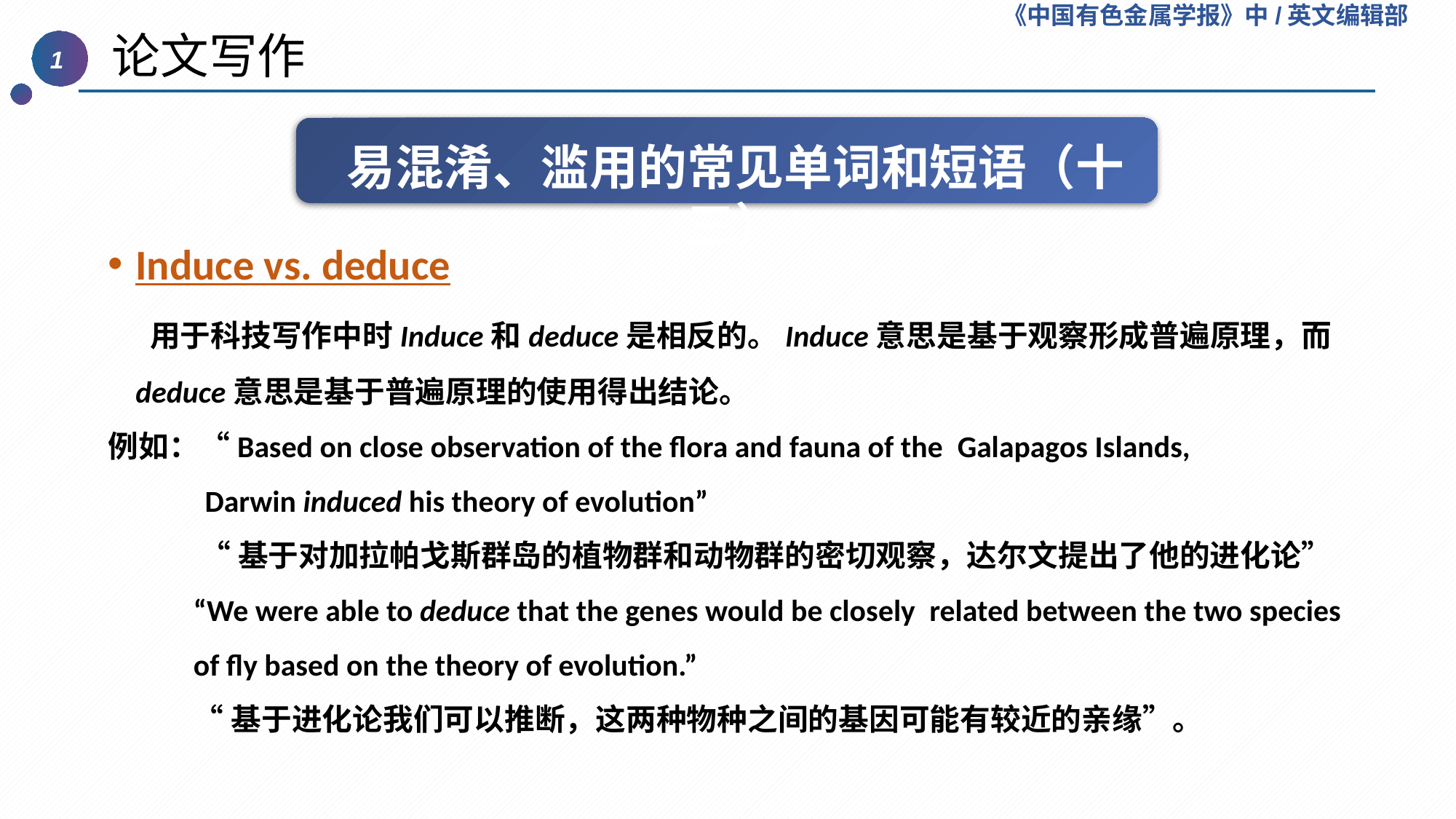

《中国有色金属学报》中/英文编辑部
      论文写作

1

易混淆、滥用的常见单词和短语（十三）
Induce vs. deduce
    用于科技写作中时Induce和deduce是相反的。Induce意思是基于观察形成普遍原理，而deduce意思是基于普遍原理的使用得出结论。
例如：“Based on close observation of the flora and fauna of the  Galapagos Islands, Darwin induced his theory of evolution”
 “基于对加拉帕戈斯群岛的植物群和动物群的密切观察，达尔文提出了他的进化论”
“We were able to deduce that the genes would be closely  related between the two species of fly based on the theory of evolution.”
“基于进化论我们可以推断，这两种物种之间的基因可能有较近的亲缘”。